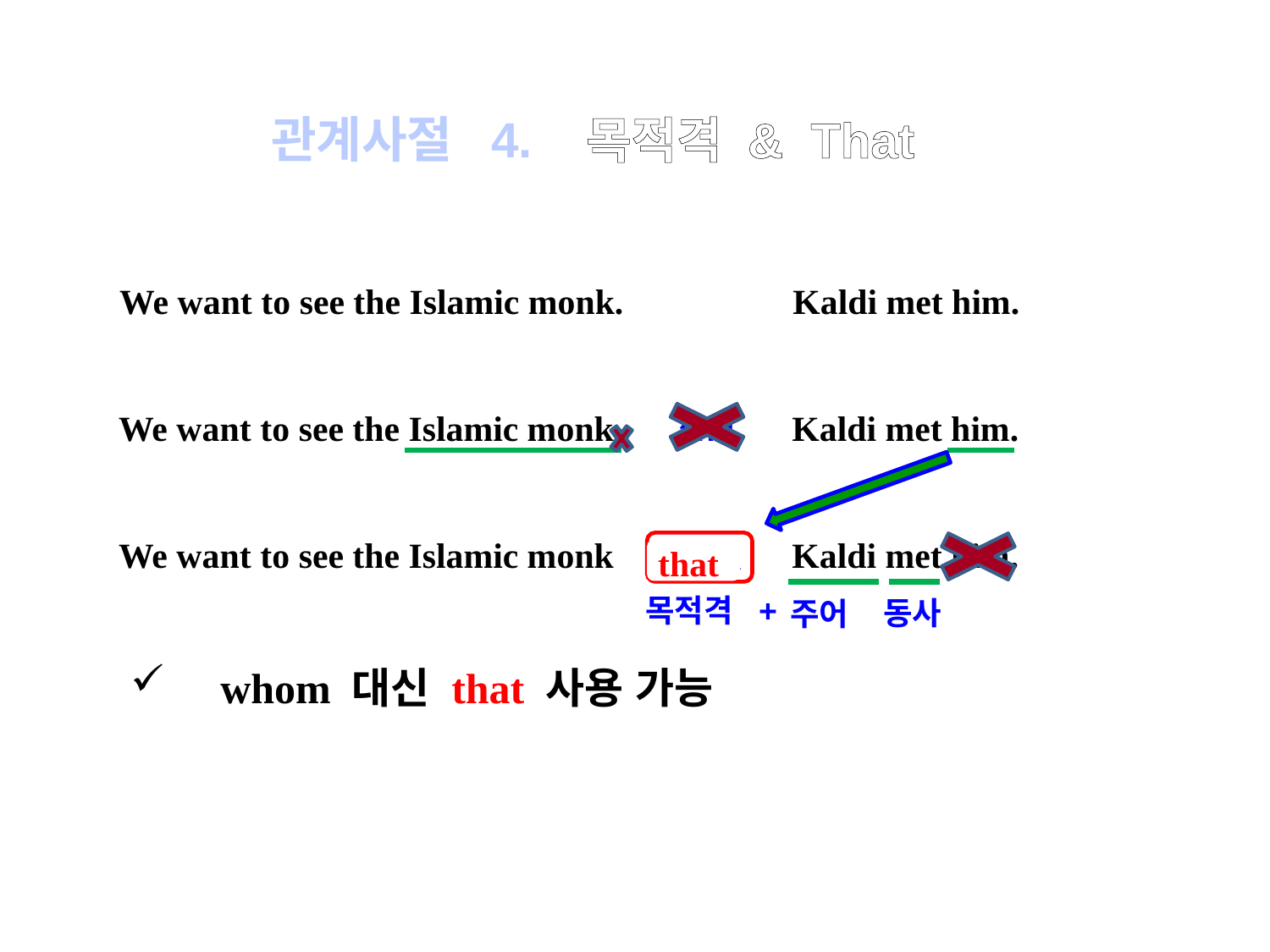

관계사절  4.   목적격 &  That
 We want to see the Islamic monk.                   Kaldi met him.

 We want to see the Islamic monk.                   Kaldi met him.

 We want to see the Islamic monk                    Kaldi met him.

and

whom
 that
목적격  +
주어
동사
    whom 대신 that 사용 가능